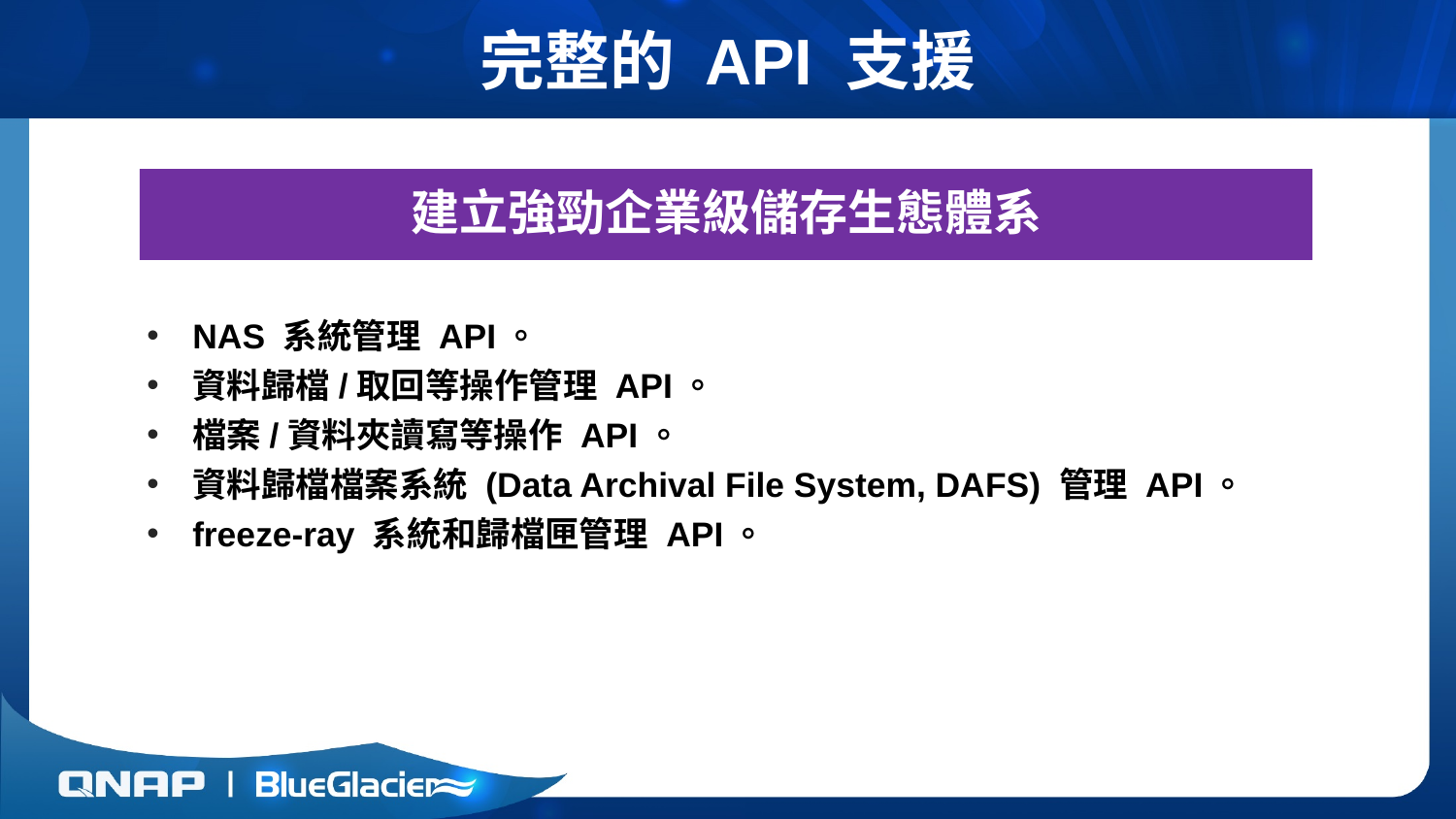

# 完整的 API 支援

建立強勁企業級儲存生態體系
NAS 系統管理 API。
資料歸檔/取回等操作管理 API。
檔案/資料夾讀寫等操作 API。
資料歸檔檔案系統 (Data Archival File System, DAFS) 管理 API。
freeze-ray 系統和歸檔匣管理 API。